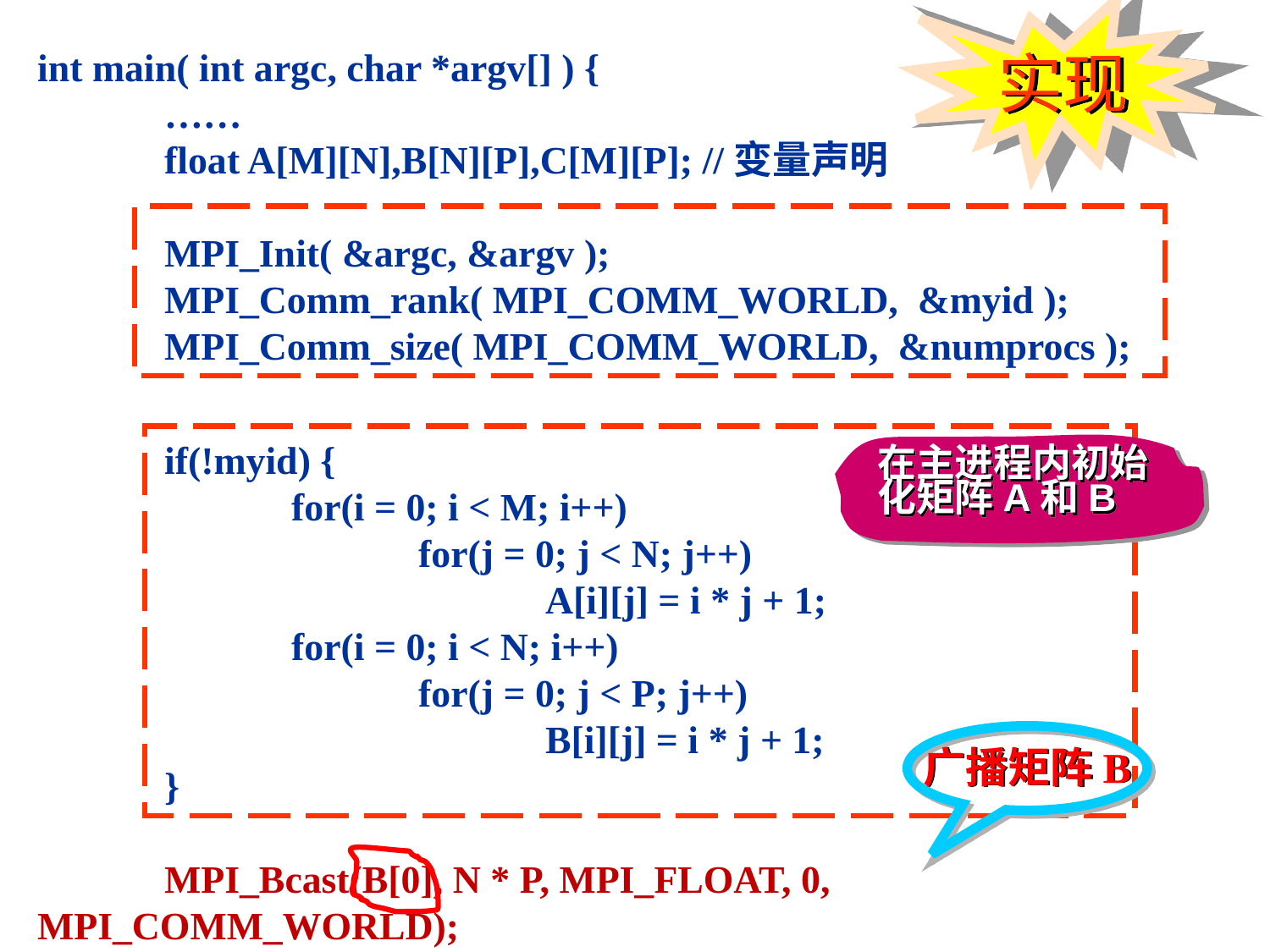

实现
int main( int argc, char *argv[] ) {
	……
	float A[M][N],B[N][P],C[M][P]; //变量声明

   	MPI_Init( &argc, &argv );
   	MPI_Comm_rank( MPI_COMM_WORLD,  &myid );
   	MPI_Comm_size( MPI_COMM_WORLD,  &numprocs );

	if(!myid) {
		for(i = 0; i < M; i++)
			for(j = 0; j < N; j++)
				A[i][j] = i * j + 1;
		for(i = 0; i < N; i++)
			for(j = 0; j < P; j++)
				B[i][j] = i * j + 1;
	}

	MPI_Bcast(B[0], N * P, MPI_FLOAT, 0, MPI_COMM_WORLD);

在主进程内初始化矩阵A和B

广播矩阵B